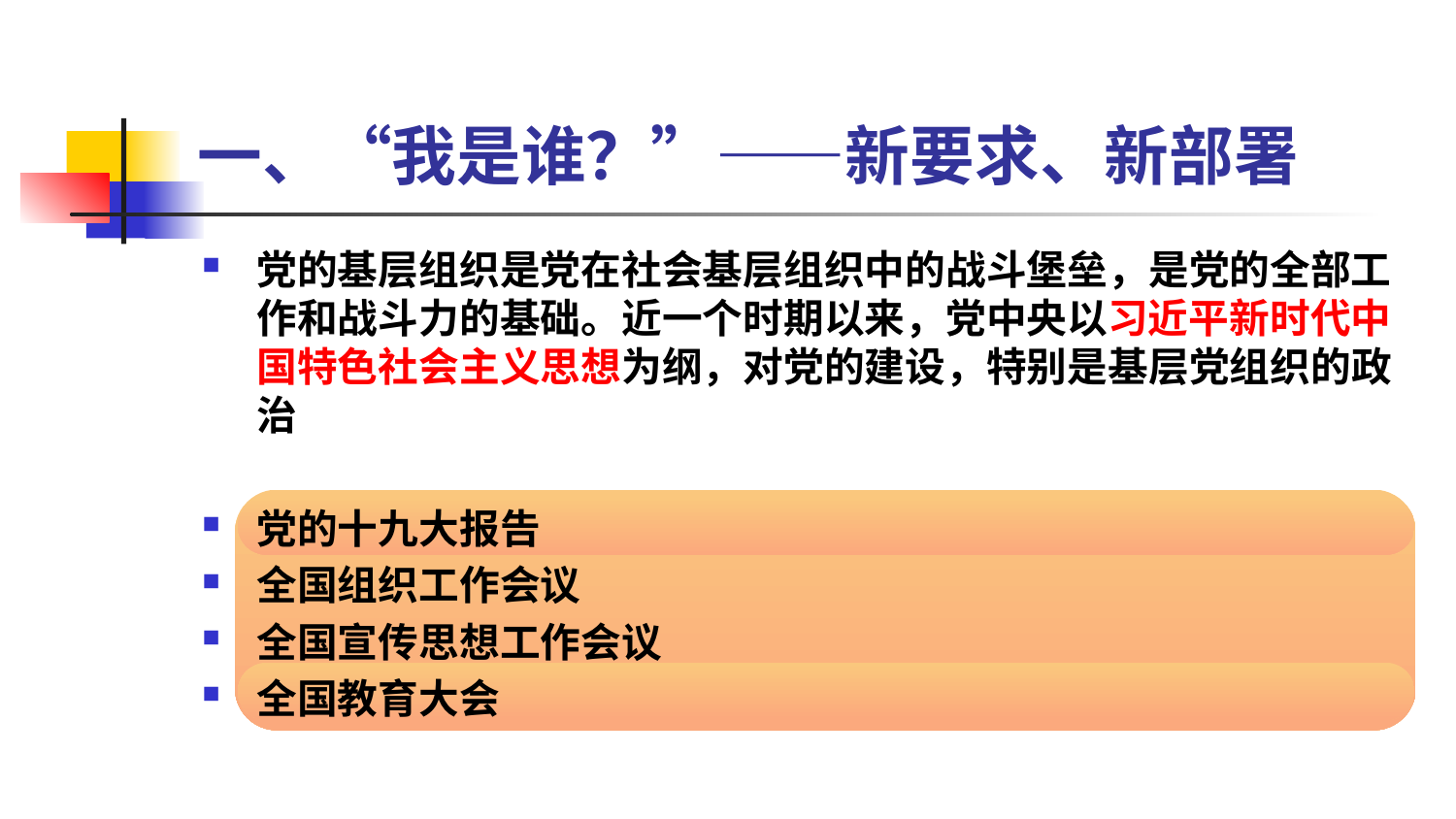

# 一、“我是谁？”——新要求、新部署
党的基层组织是党在社会基层组织中的战斗堡垒，是党的全部工作和战斗力的基础。近一个时期以来，党中央以习近平新时代中国特色社会主义思想为纲，对党的建设，特别是基层党组织的政治

党的十九大报告
全国组织工作会议
全国宣传思想工作会议
全国教育大会